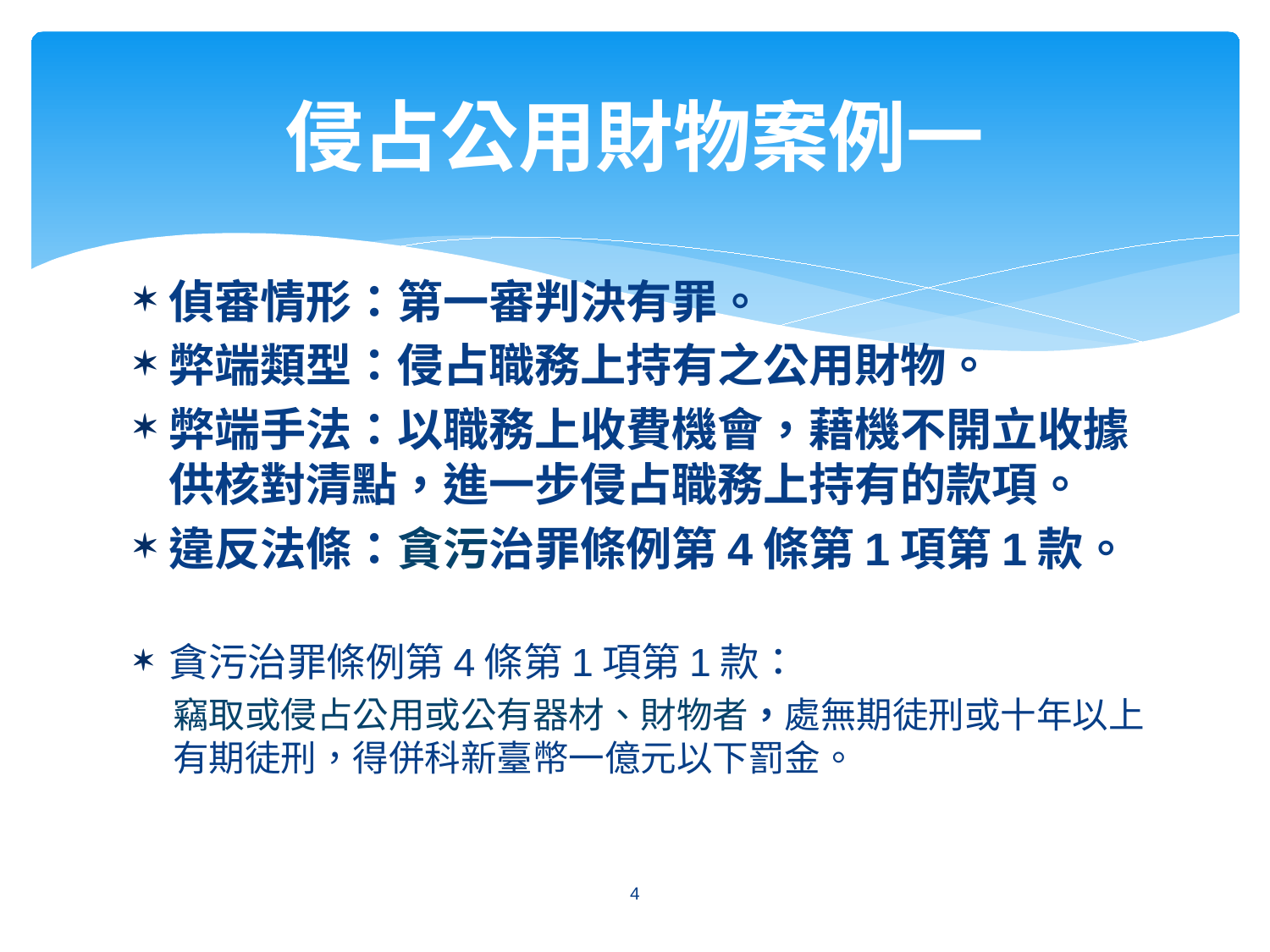

# 侵占公用財物案例一
偵審情形：第一審判決有罪。
弊端類型：侵占職務上持有之公用財物。
弊端手法：以職務上收費機會，藉機不開立收據供核對清點，進一步侵占職務上持有的款項。
違反法條：貪污治罪條例第4條第1項第1款。

貪污治罪條例第4條第1項第1款：
竊取或侵占公用或公有器材、財物者，處無期徒刑或十年以上有期徒刑，得併科新臺幣一億元以下罰金。
4